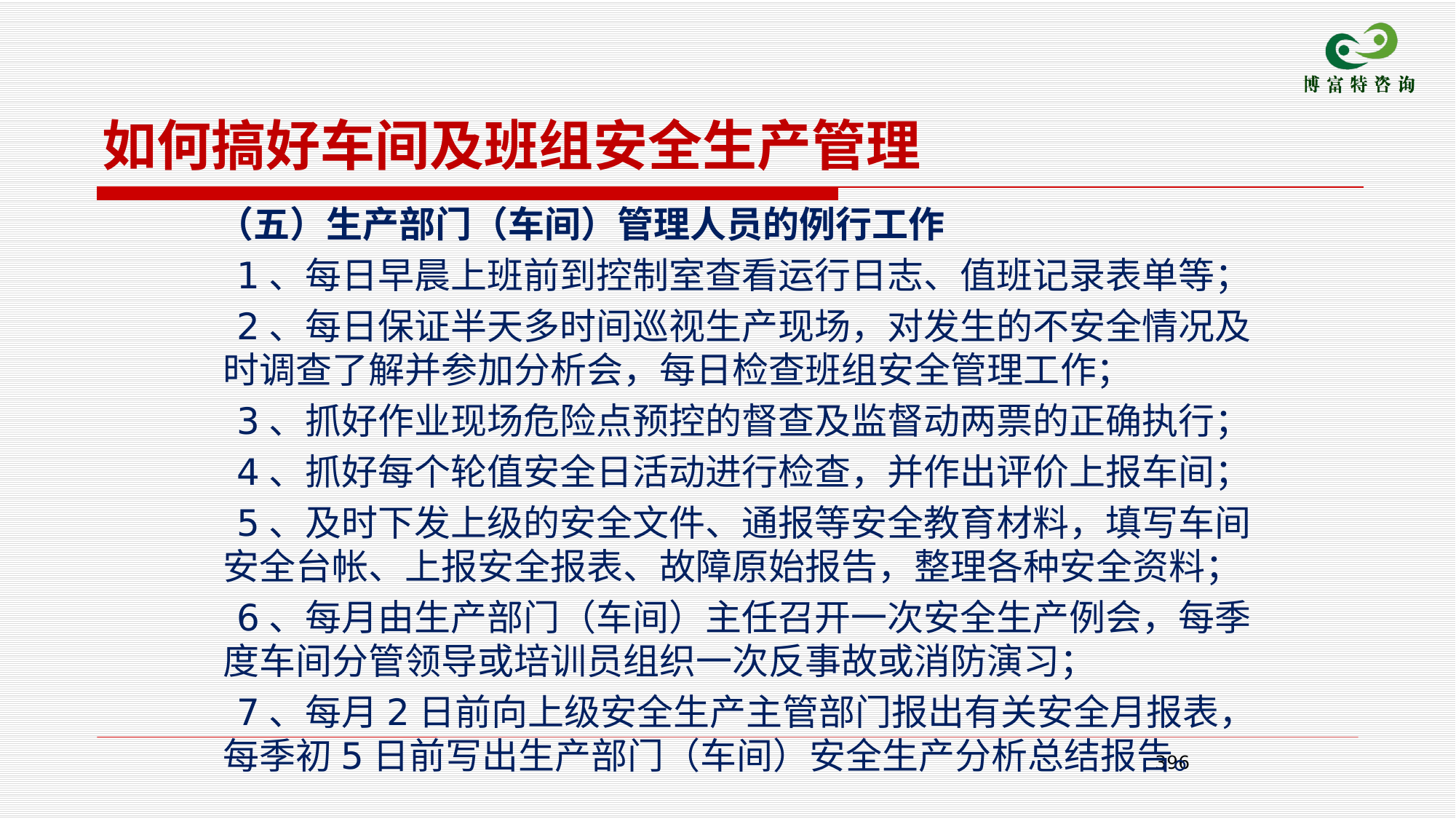

如何搞好车间及班组安全生产管理
     （五）生产部门（车间）管理人员的例行工作
      1、每日早晨上班前到控制室查看运行日志、值班记录表单等；
      2、每日保证半天多时间巡视生产现场，对发生的不安全情况及时调查了解并参加分析会，每日检查班组安全管理工作；
      3、抓好作业现场危险点预控的督查及监督动两票的正确执行；
      4、抓好每个轮值安全日活动进行检查，并作出评价上报车间；
      5、及时下发上级的安全文件、通报等安全教育材料，填写车间安全台帐、上报安全报表、故障原始报告，整理各种安全资料；
      6、每月由生产部门（车间）主任召开一次安全生产例会，每季度车间分管领导或培训员组织一次反事故或消防演习；
      7、每月2日前向上级安全生产主管部门报出有关安全月报表，每季初5日前写出生产部门（车间）安全生产分析总结报告。

396